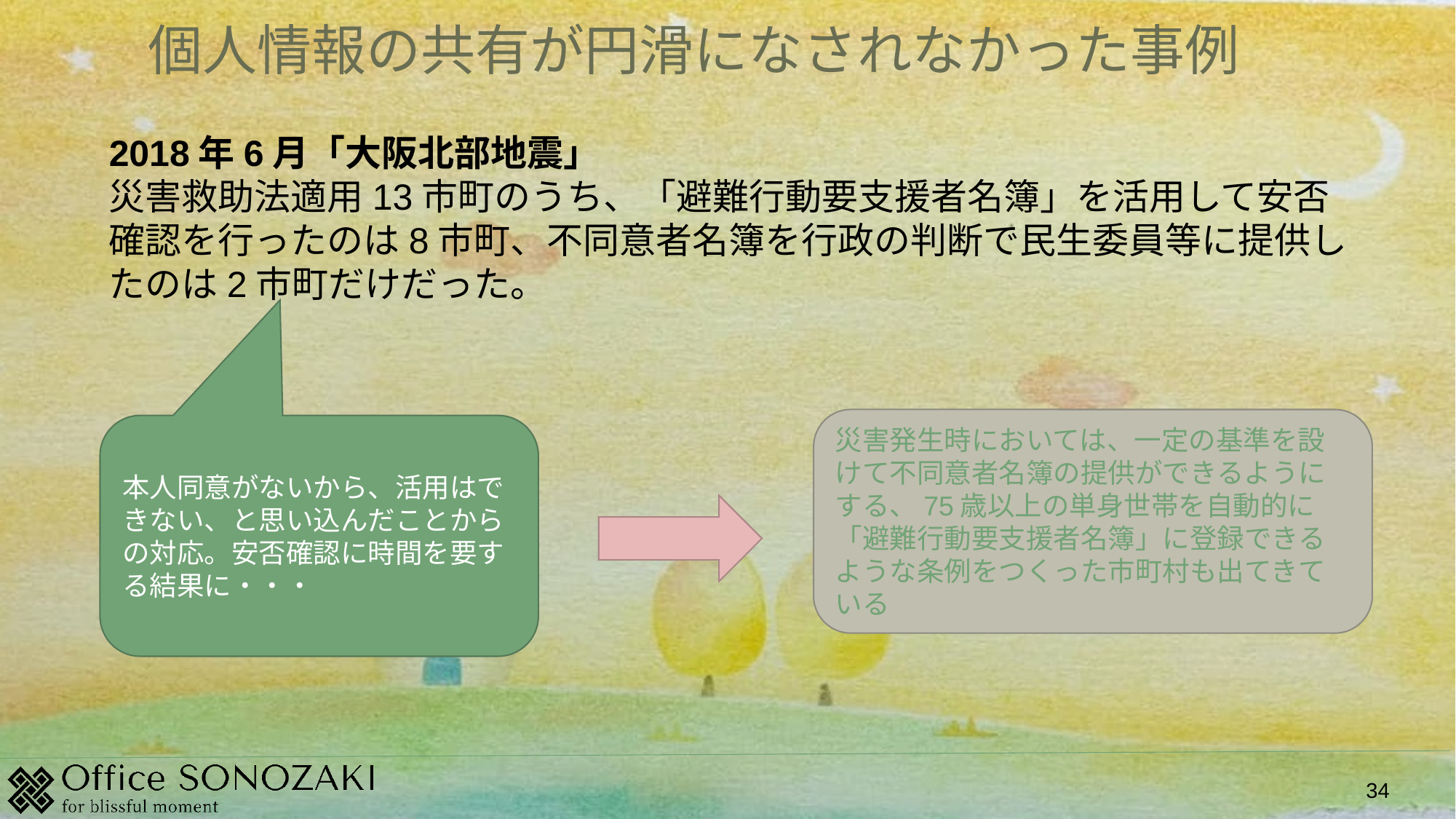

個人情報の共有が円滑になされなかった事例
2018年6月「大阪北部地震」
災害救助法適用13市町のうち、「避難行動要支援者名簿」を活用して安否確認を行ったのは8市町、不同意者名簿を行政の判断で民生委員等に提供したのは2市町だけだった。
災害発生時においては、一定の基準を設けて不同意者名簿の提供ができるようにする、75歳以上の単身世帯を自動的に「避難行動要支援者名簿」に登録できるような条例をつくった市町村も出てきている
本人同意がないから、活用はできない、と思い込んだことからの対応。安否確認に時間を要する結果に・・・

34